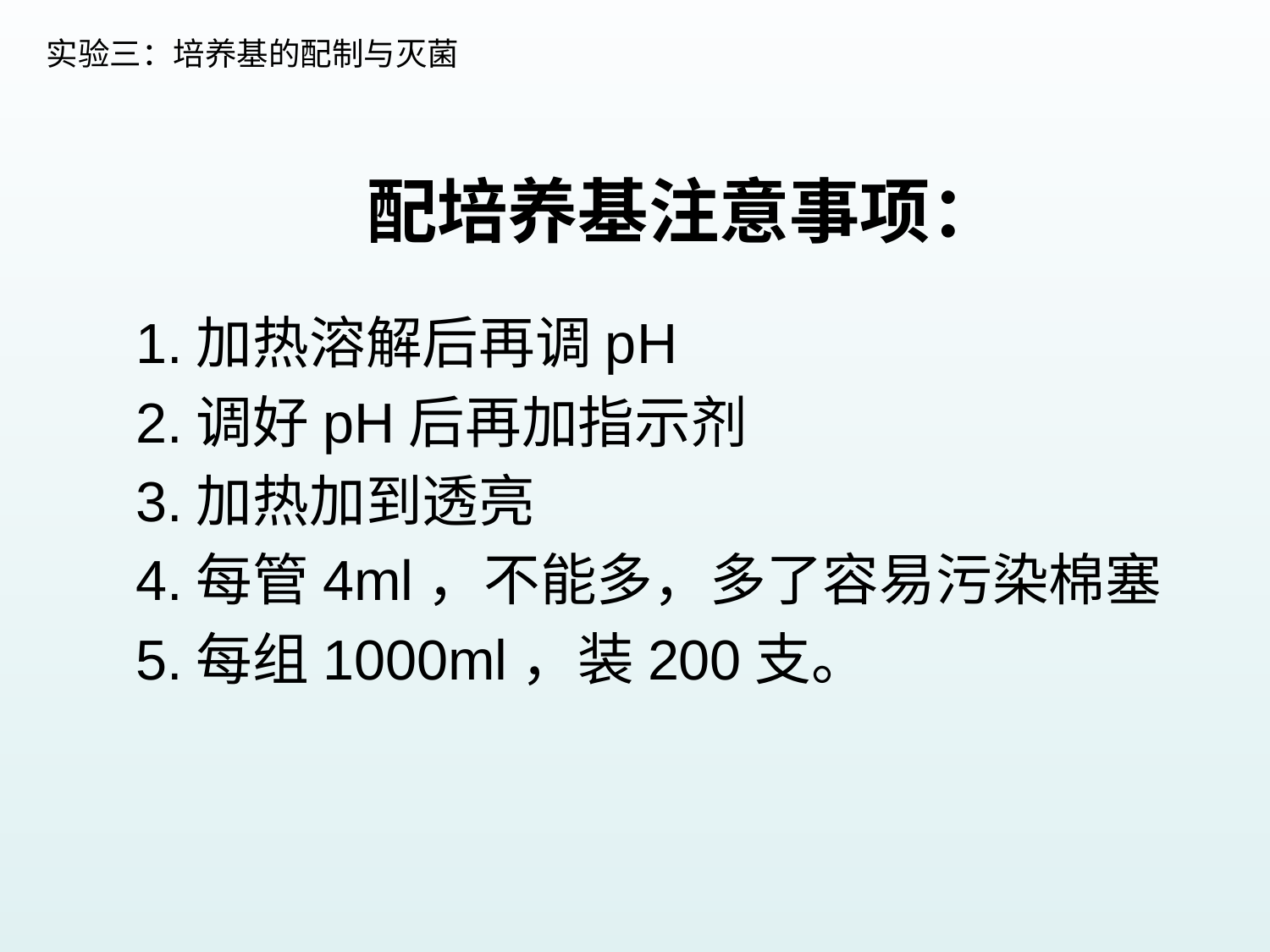

实验三：培养基的配制与灭菌
  配培养基注意事项：

1.加热溶解后再调pH
2.调好pH后再加指示剂
3.加热加到透亮
4.每管4ml，不能多，多了容易污染棉塞
5.每组1000ml，装200支。